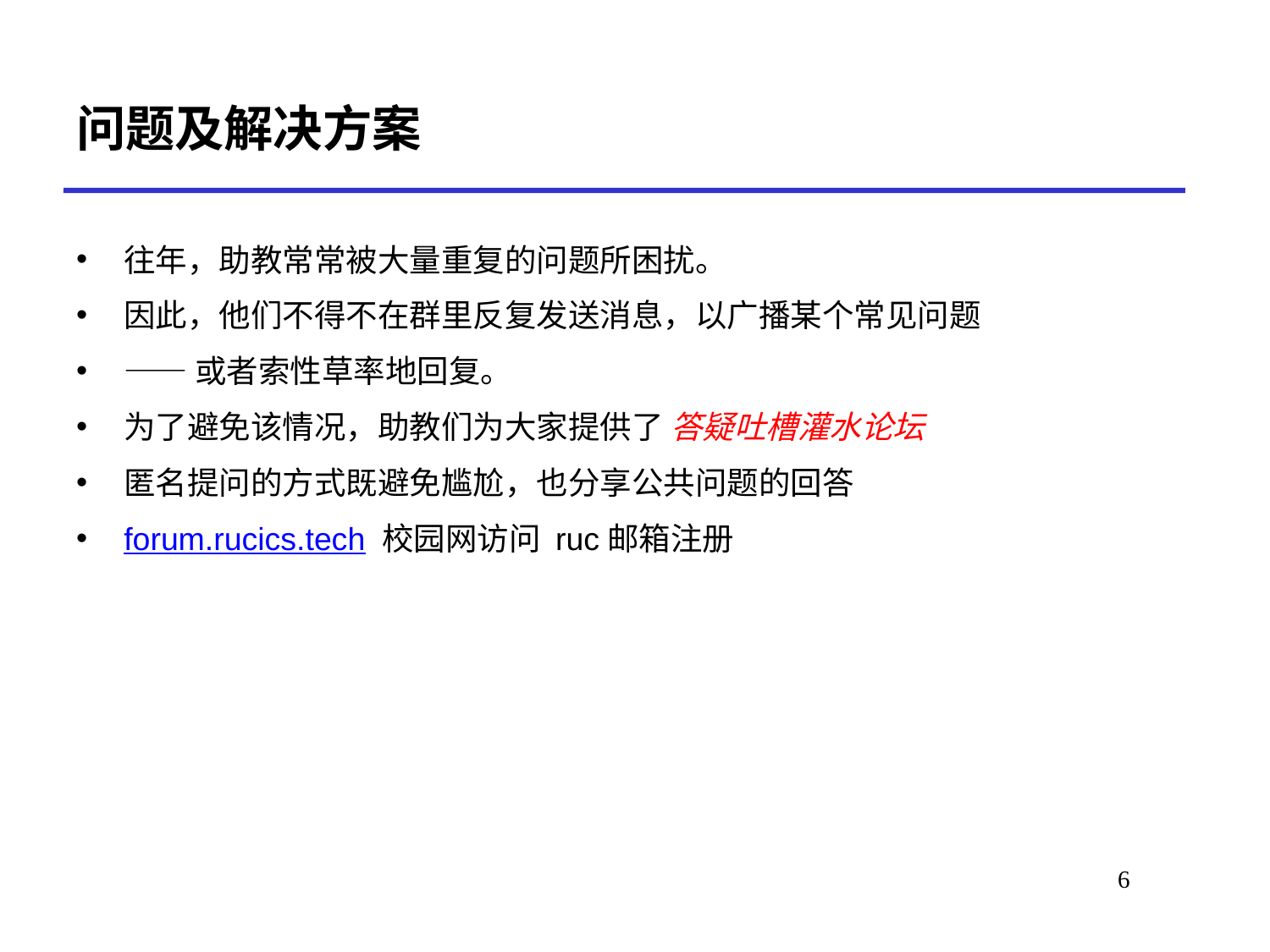

# 问题及解决方案
往年，助教常常被大量重复的问题所困扰。
因此，他们不得不在群里反复发送消息，以广播某个常见问题
——或者索性草率地回复。
为了避免该情况，助教们为大家提供了 答疑吐槽灌水论坛
匿名提问的方式既避免尴尬，也分享公共问题的回答
forum.rucics.tech 校园网访问 ruc邮箱注册
6